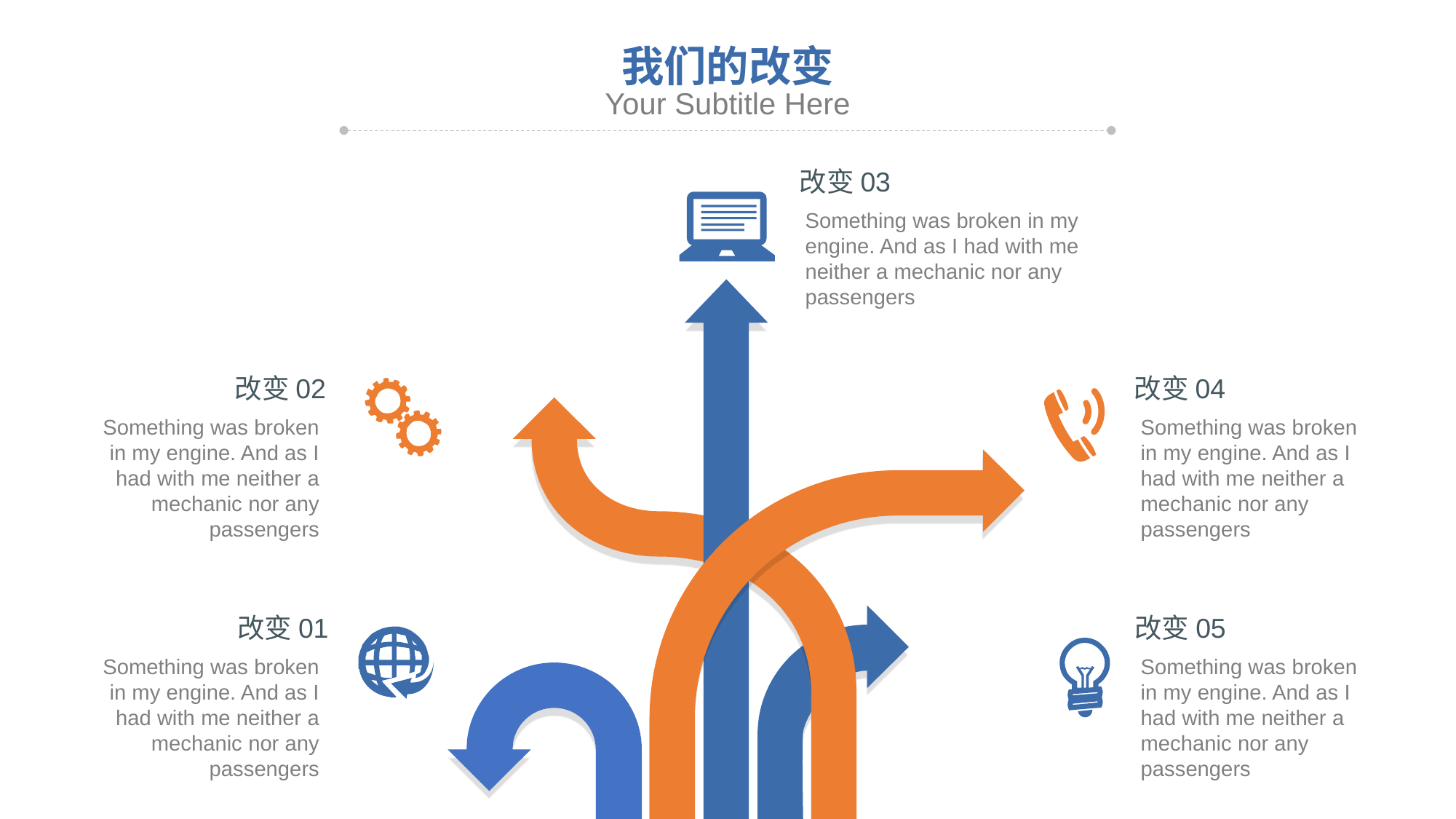

我们的改变
Your Subtitle Here
改变03

Something was broken in my engine. And as I had with me neither a mechanic nor any passengers
改变02
改变04

Something was broken in my engine. And as I had with me neither a mechanic nor any passengers
Something was broken in my engine. And as I had with me neither a mechanic nor any passengers
改变01
改变05

Something was broken in my engine. And as I had with me neither a mechanic nor any passengers
Something was broken in my engine. And as I had with me neither a mechanic nor any passengers